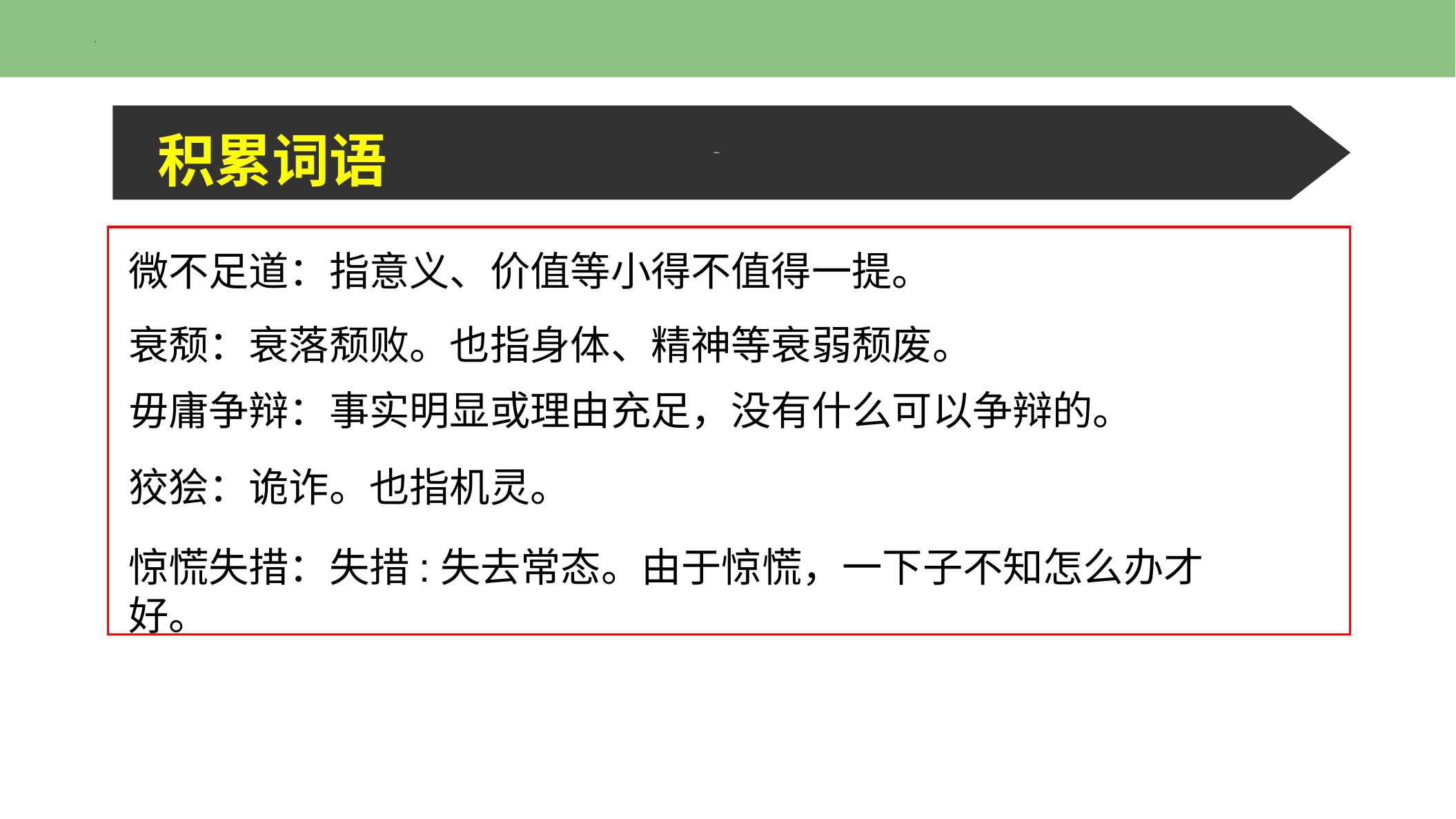

添加标题
积累词语

微不足道：指意义、价值等小得不值得一提。
衰颓：衰落颓败。也指身体、精神等衰弱颓废。
毋庸争辩：事实明显或理由充足，没有什么可以争辩的。
狡狯：诡诈。也指机灵。
惊慌失措：失措:失去常态。由于惊慌，一下子不知怎么办才好。